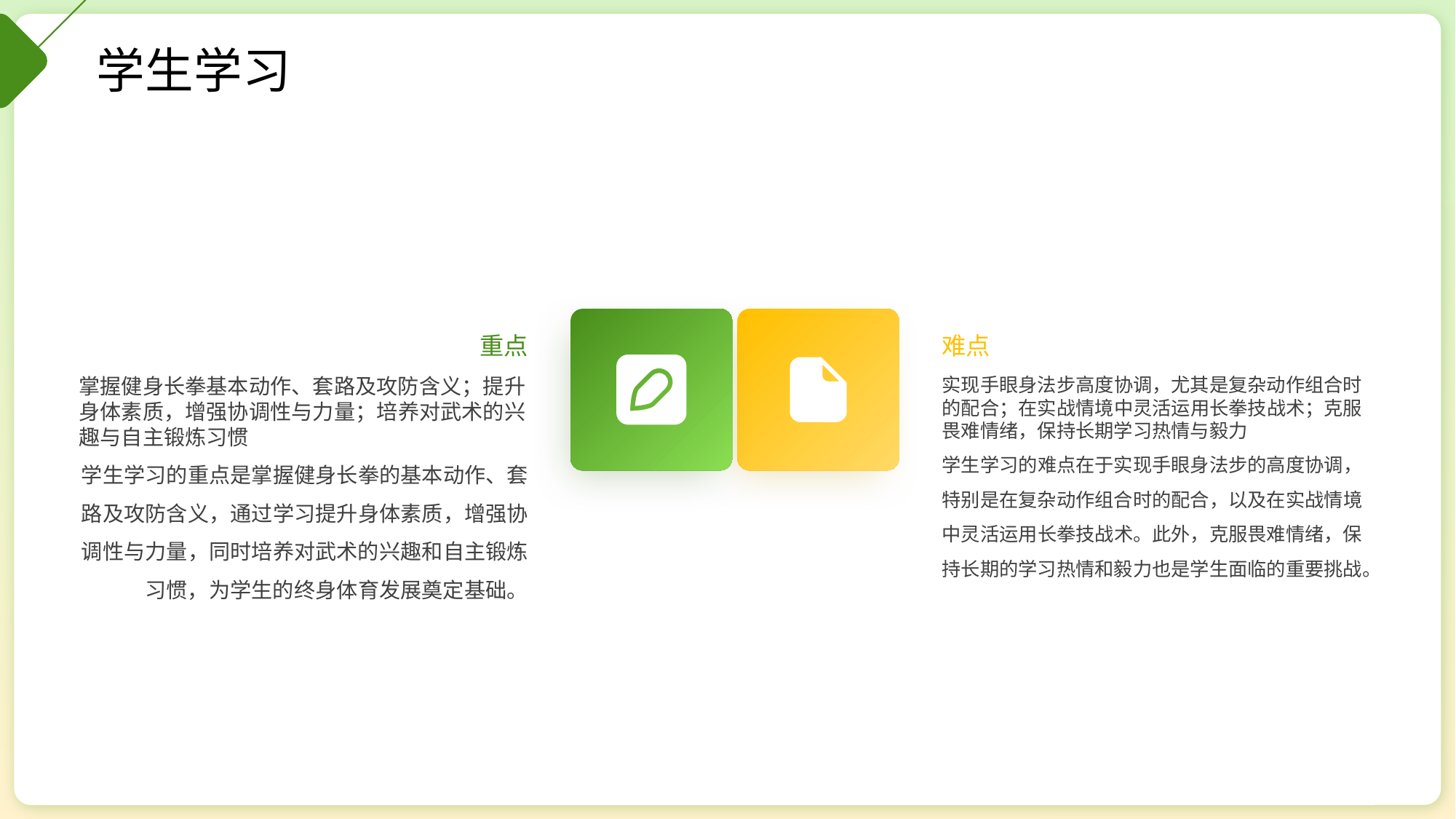

学生学习
重点
难点

掌握健身长拳基本动作、套路及攻防含义；提升身体素质，增强协调性与力量；培养对武术的兴趣与自主锻炼习惯
学生学习的重点是掌握健身长拳的基本动作、套路及攻防含义，通过学习提升身体素质，增强协调性与力量，同时培养对武术的兴趣和自主锻炼习惯，为学生的终身体育发展奠定基础。
实现手眼身法步高度协调，尤其是复杂动作组合时的配合；在实战情境中灵活运用长拳技战术；克服畏难情绪，保持长期学习热情与毅力
学生学习的难点在于实现手眼身法步的高度协调，特别是在复杂动作组合时的配合，以及在实战情境中灵活运用长拳技战术。此外，克服畏难情绪，保持长期的学习热情和毅力也是学生面临的重要挑战。